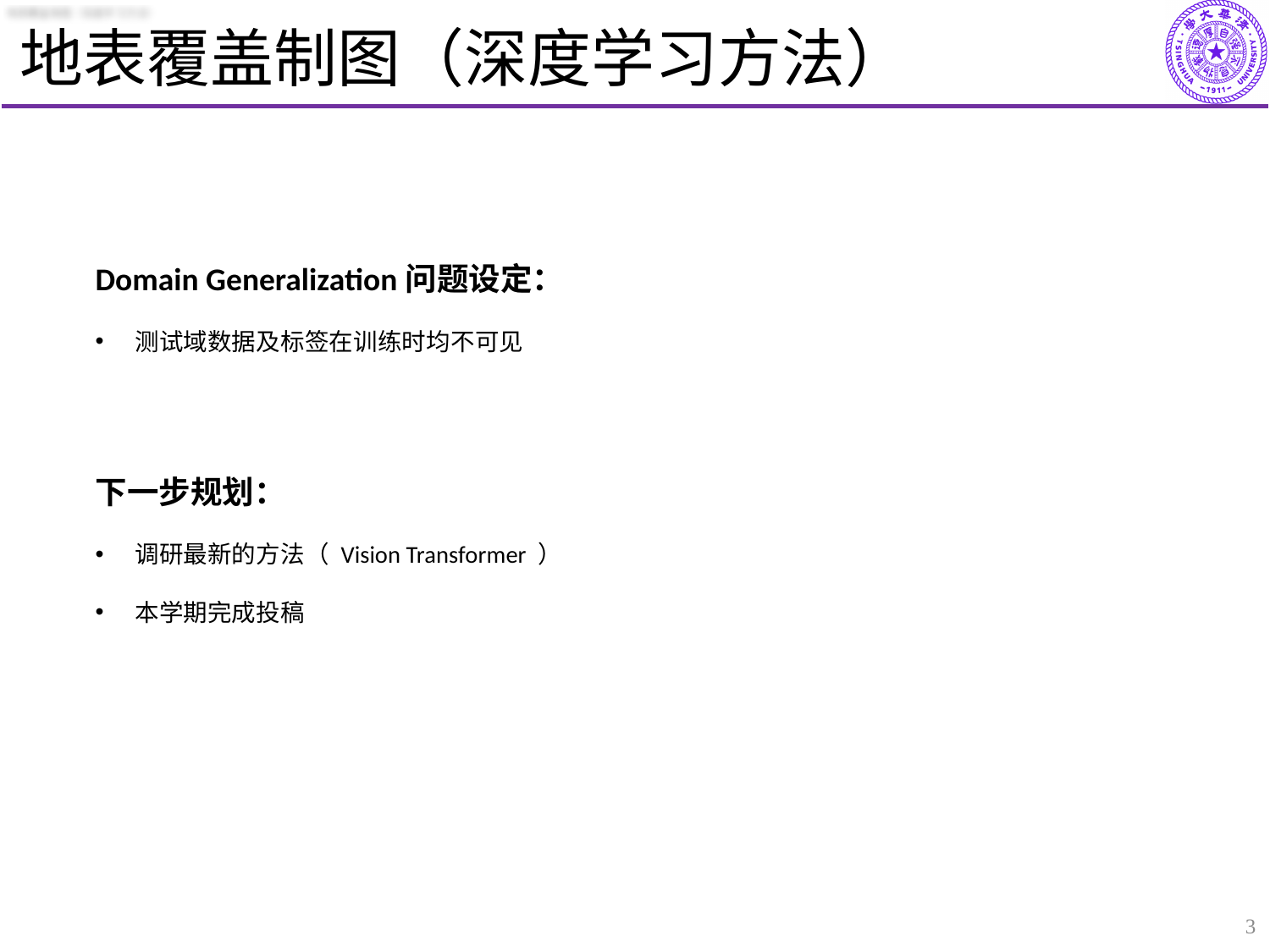

# 地表覆盖制图（深度学习方法）
Domain Generalization问题设定：
测试域数据及标签在训练时均不可见

下一步规划：
调研最新的方法（ Vision Transformer ）
本学期完成投稿

3